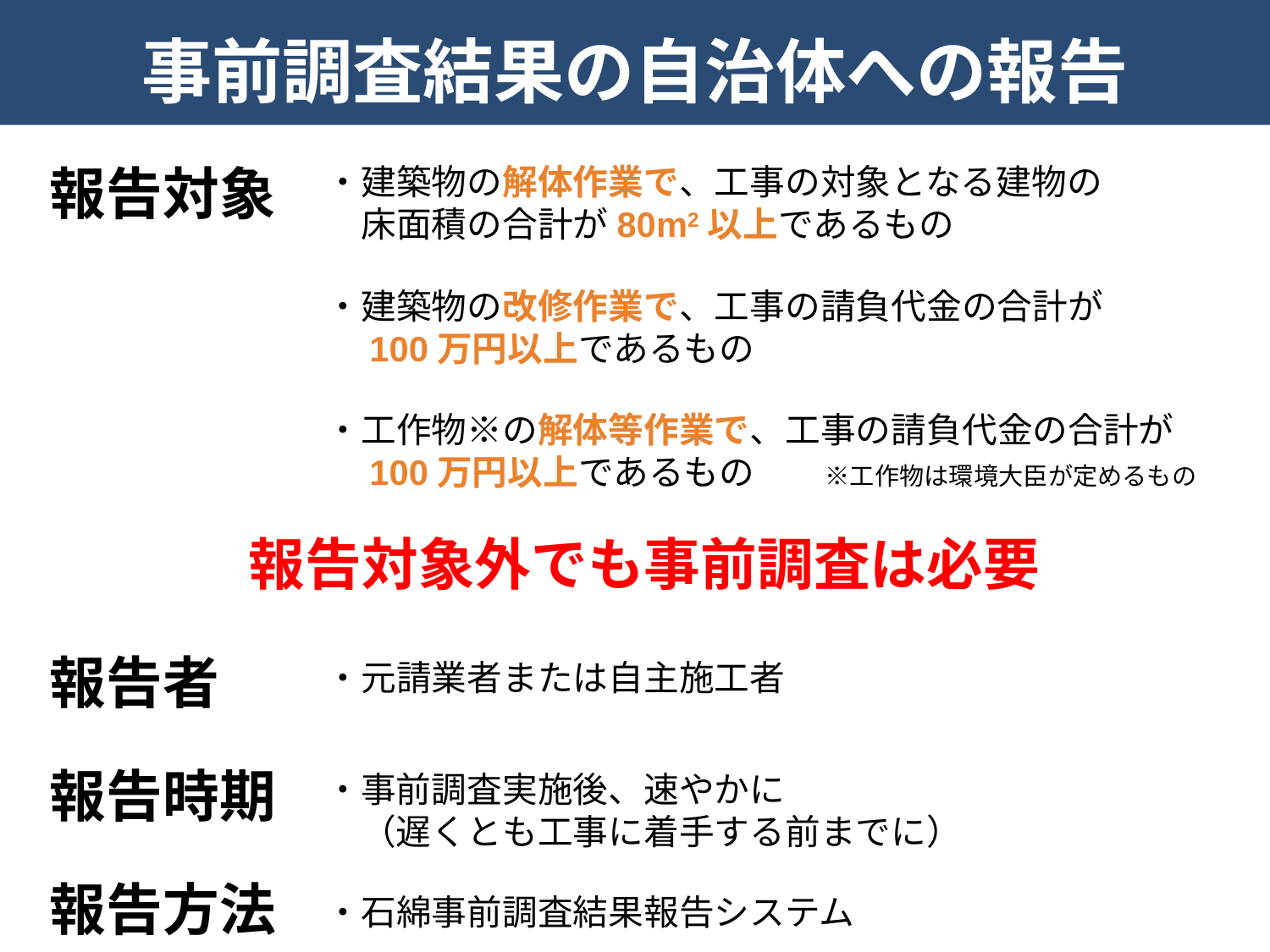

事前調査結果の自治体への報告
報告対象
・建築物の解体作業で、工事の対象となる建物の
　床面積の合計が80m2以上であるもの
・建築物の改修作業で、工事の請負代金の合計が
　100万円以上であるもの
・工作物※の解体等作業で、工事の請負代金の合計が
　100万円以上であるもの　　※工作物は環境大臣が定めるもの
報告対象外でも事前調査は必要
報告者
・元請業者または自主施工者
報告時期
・事前調査実施後、速やかに
　（遅くとも工事に着手する前までに）
報告方法
・石綿事前調査結果報告システム